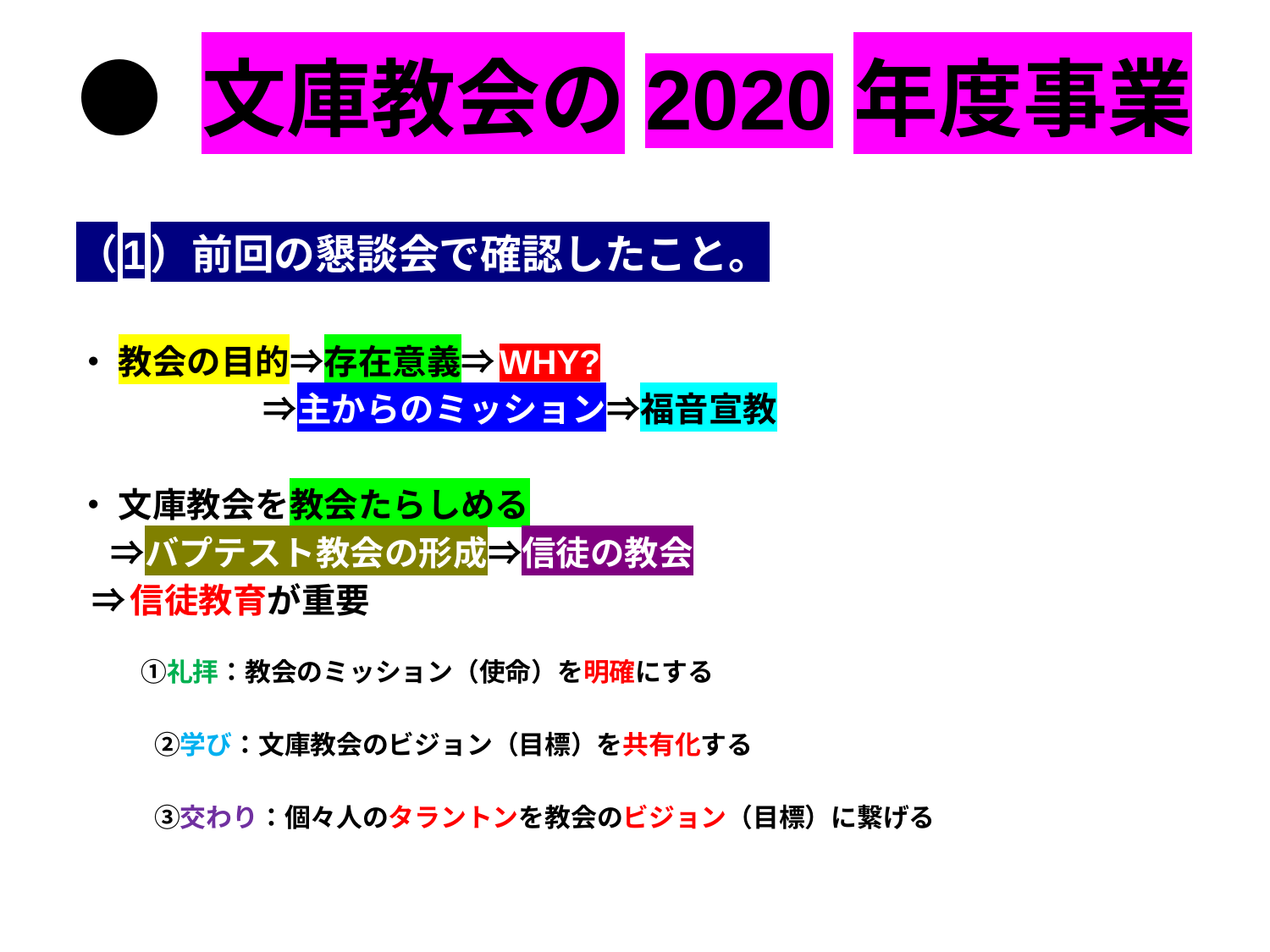

# ● 文庫教会の2020年度事業
（1）前回の懇談会で確認したこと。

・ 教会の目的⇒存在意義⇒WHY?
　　　　　  ⇒主からのミッション⇒福音宣教

・ 文庫教会を教会たらしめる
　⇒バプテスト教会の形成⇒信徒の教会
  ⇒信徒教育が重要

　　　①礼拝：教会のミッション（使命）を明確にする

　　　②学び：文庫教会のビジョン（目標）を共有化する

　　　③交わり：個々人のタラントンを教会のビジョン（目標）に繋げる